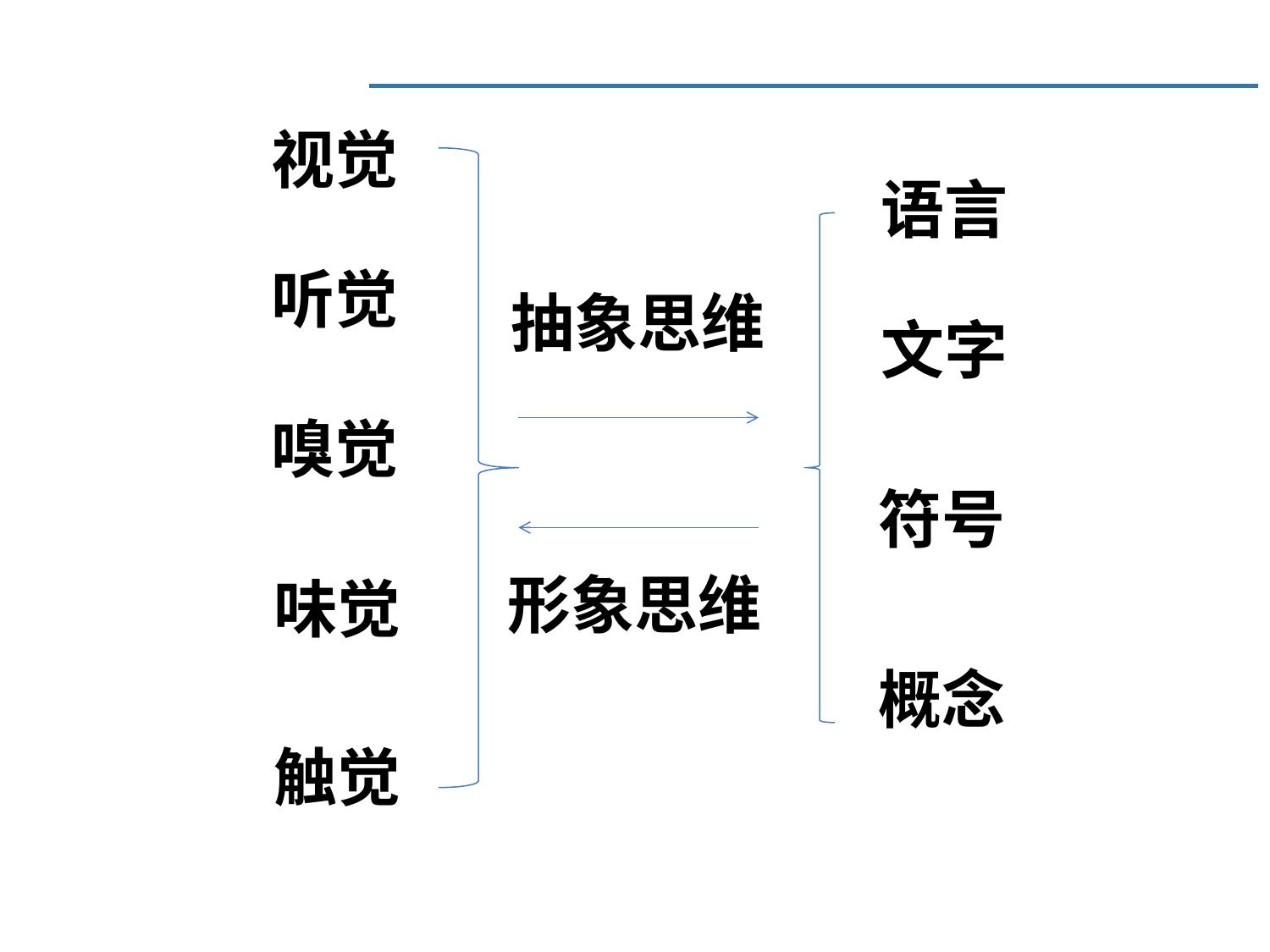

视觉

语言

听觉
抽象思维
文字

嗅觉
符号

味觉
形象思维
概念
触觉